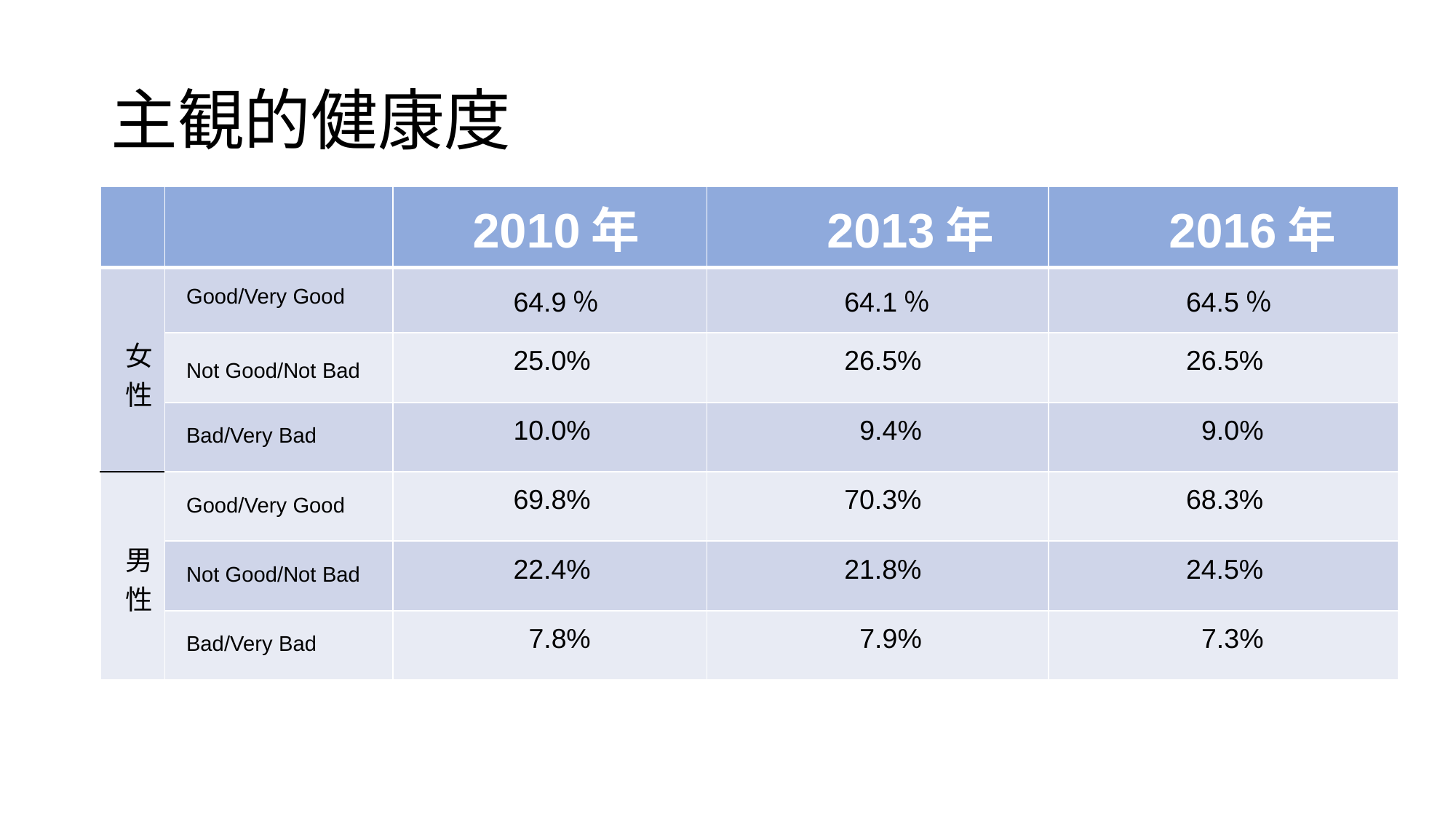

# 主観的健康度
|  |  | 2010年 | 2013年 | 2016年 |
| --- | --- | --- | --- | --- |
| 女 性 | Good/Very Good | 64.9％ | 64.1％ | 64.5％ |
|  | Not Good/Not Bad | 25.0% | 26.5% | 26.5% |
|  | Bad/Very Bad | 10.0% | 9.4% | 9.0% |
| 男 性 | Good/Very Good | 69.8% | 70.3% | 68.3% |
|  | Not Good/Not Bad | 22.4% | 21.8% | 24.5% |
|  | Bad/Very Bad | 7.8% | 7.9% | 7.3% |